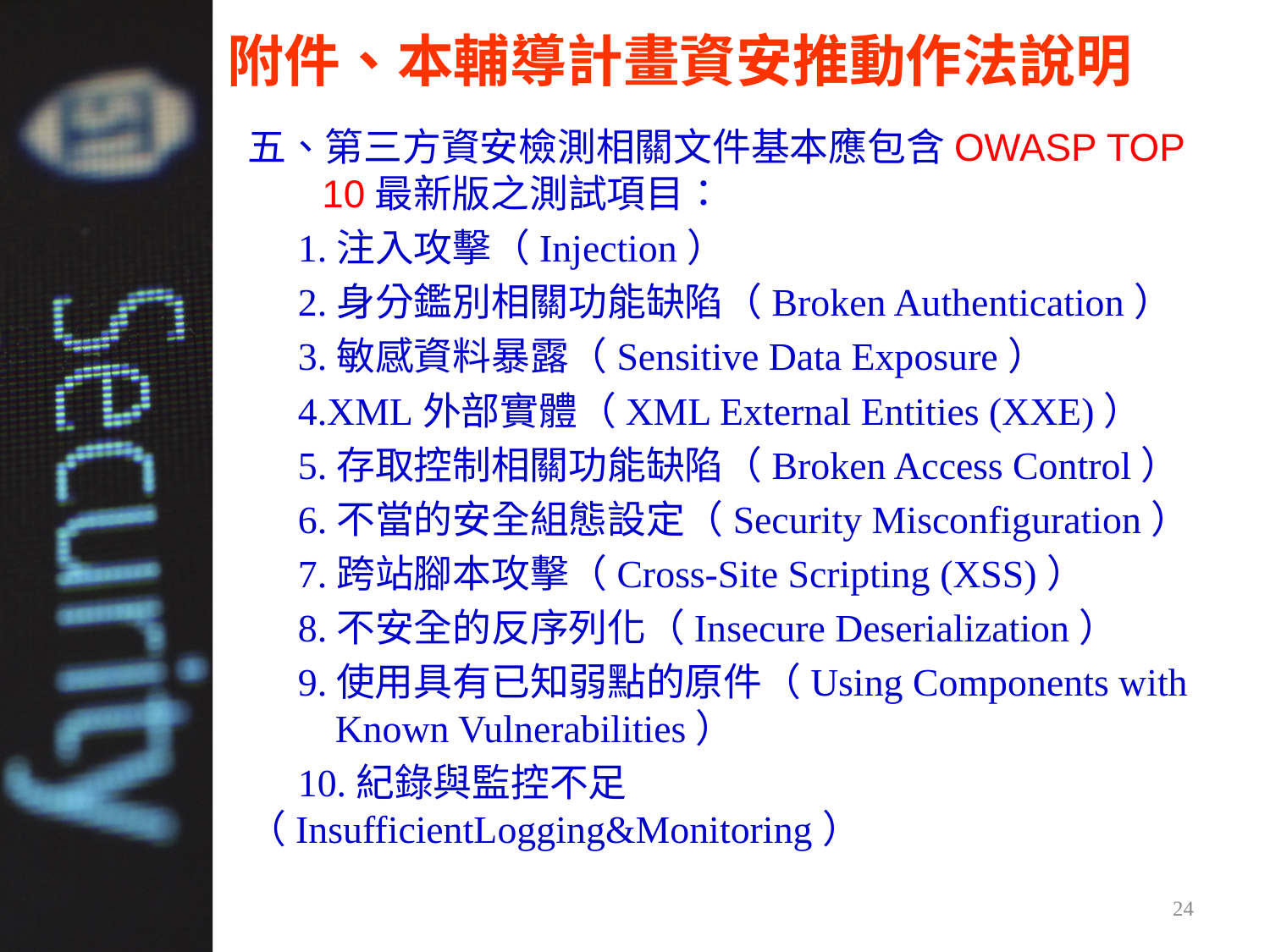

附件、本輔導計畫資安推動作法說明
五、第三方資安檢測相關文件基本應包含OWASP TOP 10最新版之測試項目：
1.注入攻擊（Injection）
2.身分鑑別相關功能缺陷（Broken Authentication）
3.敏感資料暴露（Sensitive Data Exposure）
4.XML外部實體（XML External Entities (XXE)）
5.存取控制相關功能缺陷（Broken Access Control）
6.不當的安全組態設定（Security Misconfiguration）
7.跨站腳本攻擊（Cross-Site Scripting (XSS)）
8.不安全的反序列化（Insecure Deserialization）
9.使用具有已知弱點的原件（Using Components with Known Vulnerabilities）
10.紀錄與監控不足（InsufficientLogging&Monitoring）
24